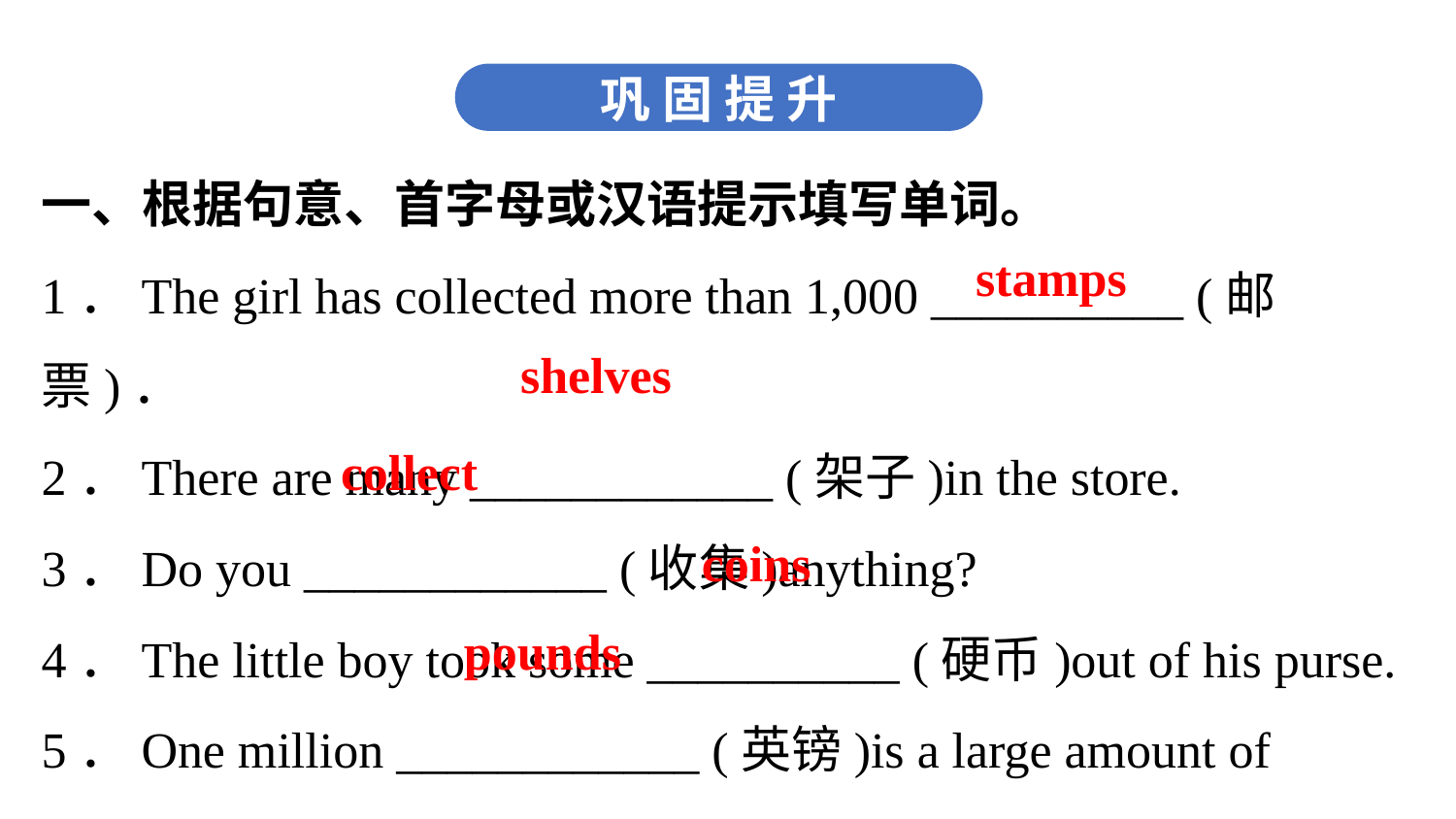

巩 固 提 升
一、根据句意、首字母或汉语提示填写单词。
1．The girl has collected more than 1,000 __________ (邮票)．
2．There are many ____________ (架子)in the store.
3．Do you ____________ (收集)anything?
4．The little boy took some __________ (硬币)out of his purse.
5．One million ____________ (英镑)is a large amount of money.
stamps
shelves
collect
coins
pounds